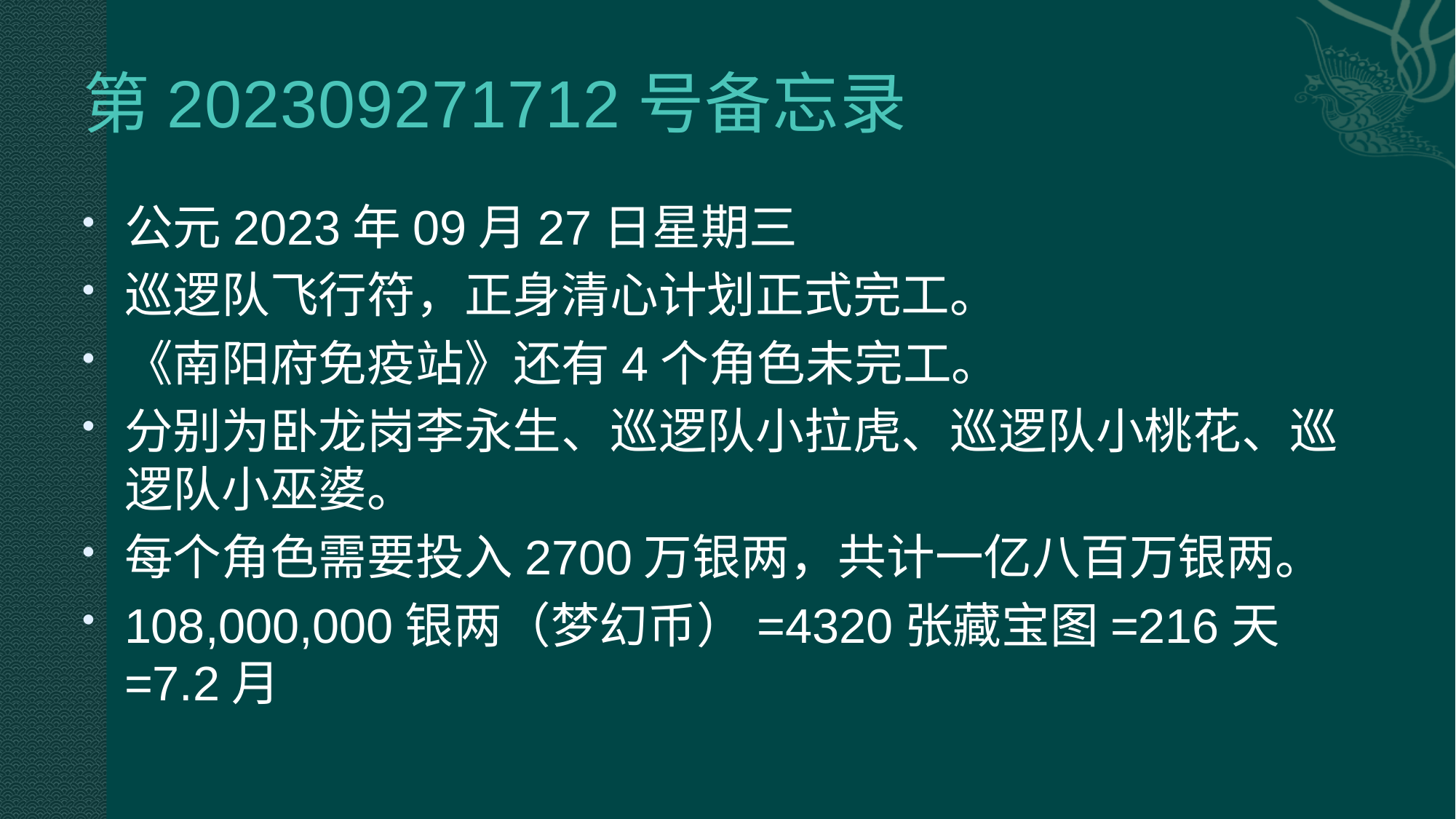

# 第202309271712号备忘录
公元2023年09月27日星期三
巡逻队飞行符，正身清心计划正式完工。
《南阳府免疫站》还有4个角色未完工。
分别为卧龙岗李永生、巡逻队小拉虎、巡逻队小桃花、巡逻队小巫婆。
每个角色需要投入2700万银两，共计一亿八百万银两。
108,000,000银两（梦幻币）=4320张藏宝图=216天=7.2月